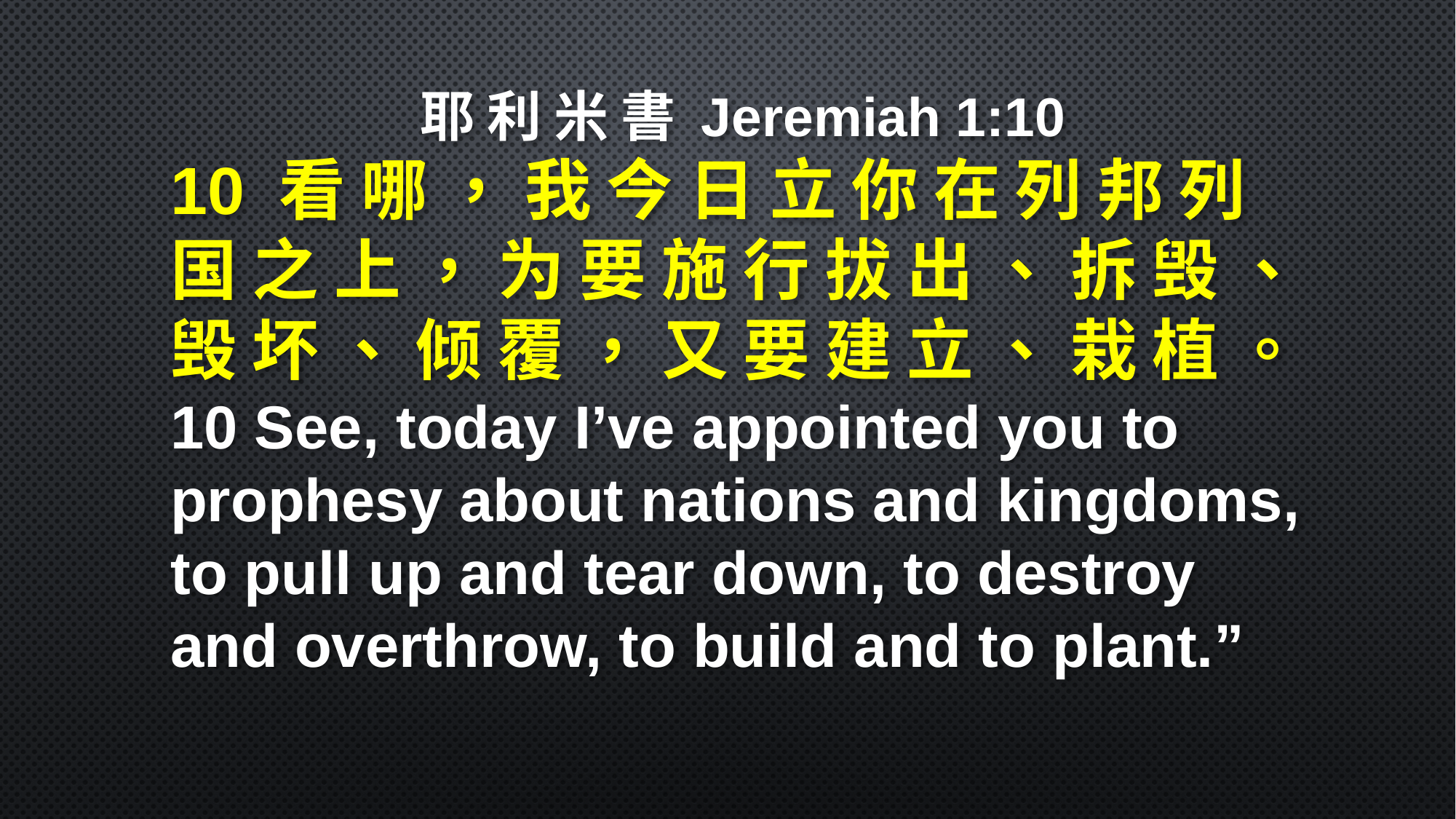

耶 利 米 書 Jeremiah 1:10
10 看 哪 ， 我 今 日 立 你 在 列 邦 列 国 之 上 ， 为 要 施 行 拔 出 、 拆 毁 、 毁 坏 、 倾 覆 ， 又 要 建 立 、 栽 植 。
10 See, today I’ve appointed you to prophesy about nations and kingdoms, to pull up and tear down, to destroy and overthrow, to build and to plant.”